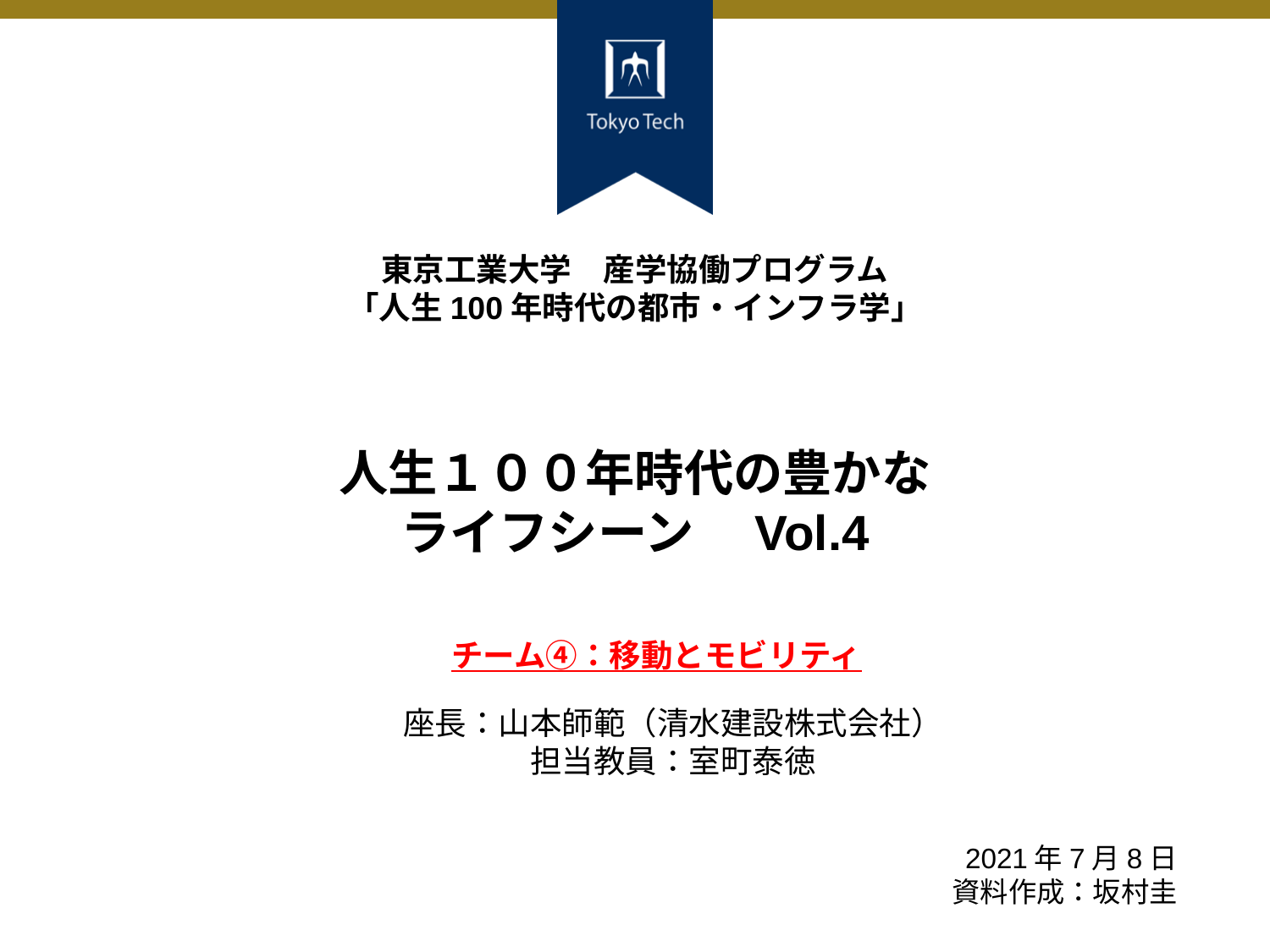

東京工業大学　産学協働プログラム
「人生100年時代の都市・インフラ学」
人生１００年時代の豊かな
ライフシーン　Vol.4

チーム④：移動とモビリティ
座長：山本師範（清水建設株式会社）
担当教員：室町泰徳
2021年7月8日
資料作成：坂村圭